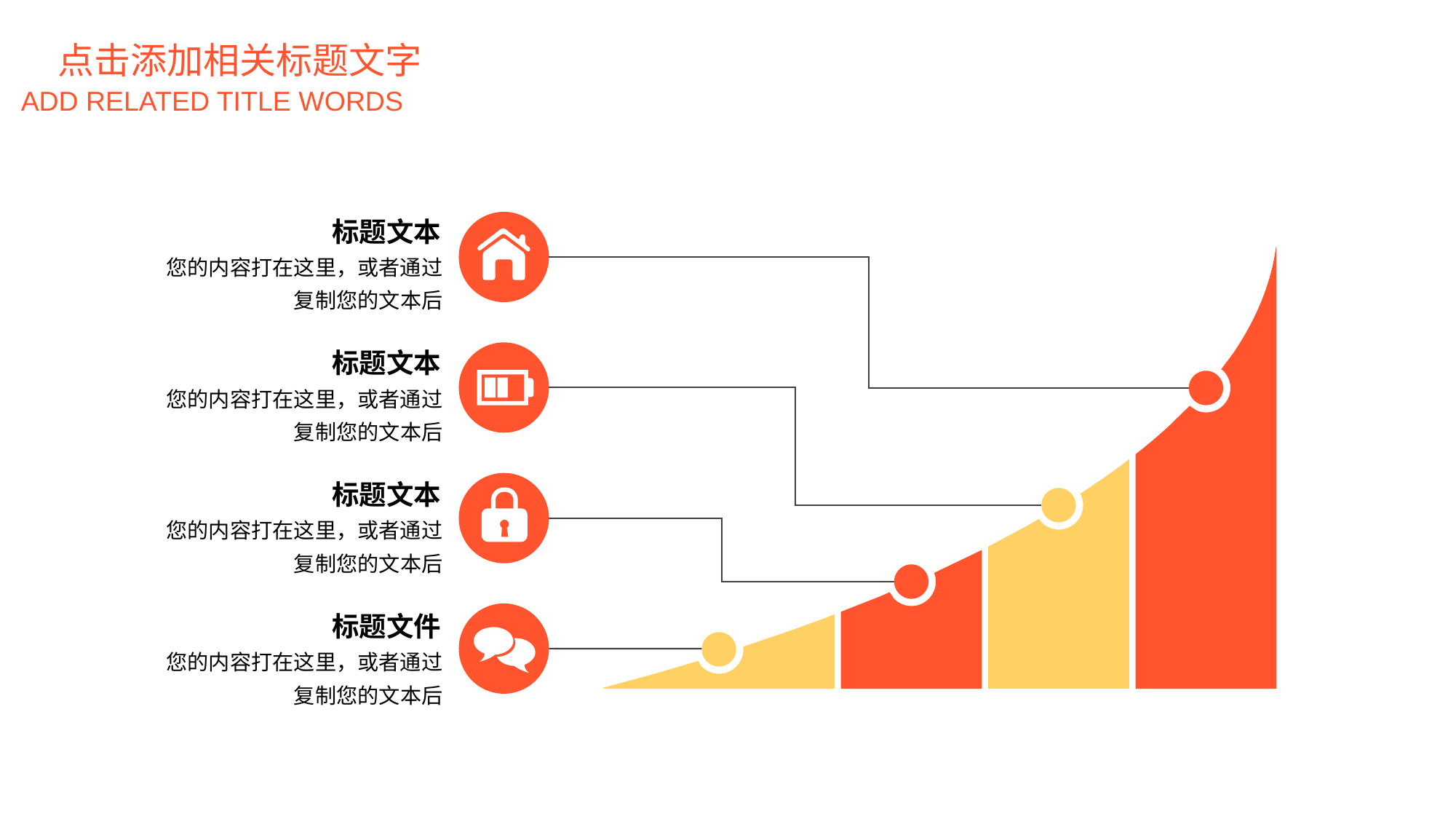

点击添加相关标题文字
ADD RELATED TITLE WORDS
标题文本

您的内容打在这里，或者通过复制您的文本后

标题文本

您的内容打在这里，或者通过复制您的文本后

标题文本

您的内容打在这里，或者通过复制您的文本后

标题文件

您的内容打在这里，或者通过复制您的文本后